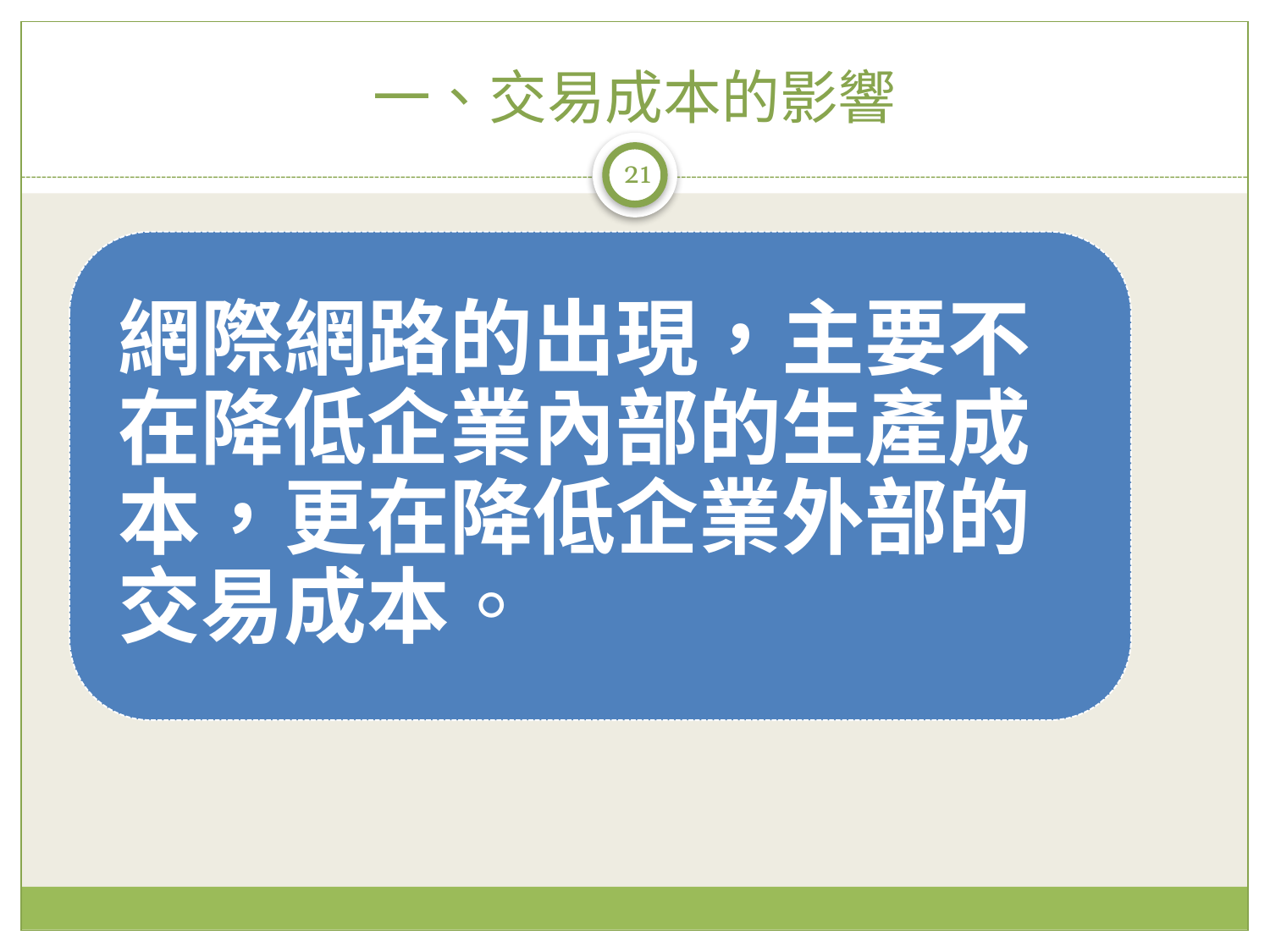

# 一、交易成本的影響
21
網際網路的出現，主要不在降低企業內部的生產成本，更在降低企業外部的交易成本。